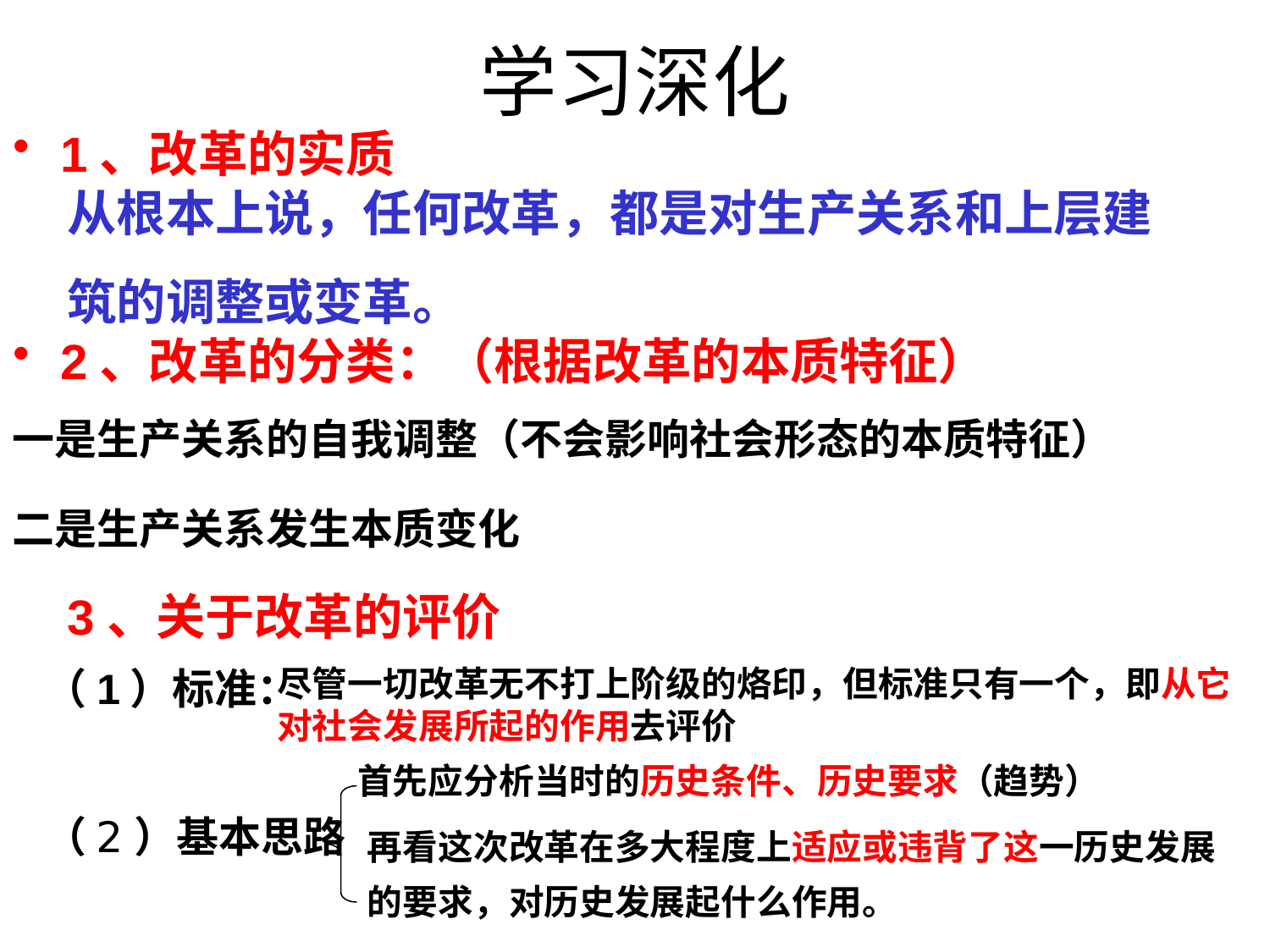

# 学习深化
1、改革的实质

2、改革的分类：（根据改革的本质特征）
从根本上说，任何改革，都是对生产关系和上层建筑的调整或变革。
一是生产关系的自我调整（不会影响社会形态的本质特征）
二是生产关系发生本质变化
3、关于改革的评价
（1）标准：
尽管一切改革无不打上阶级的烙印，但标准只有一个，即从它对社会发展所起的作用去评价
首先应分析当时的历史条件、历史要求（趋势）

（2）基本思路
再看这次改革在多大程度上适应或违背了这一历史发展的要求，对历史发展起什么作用。